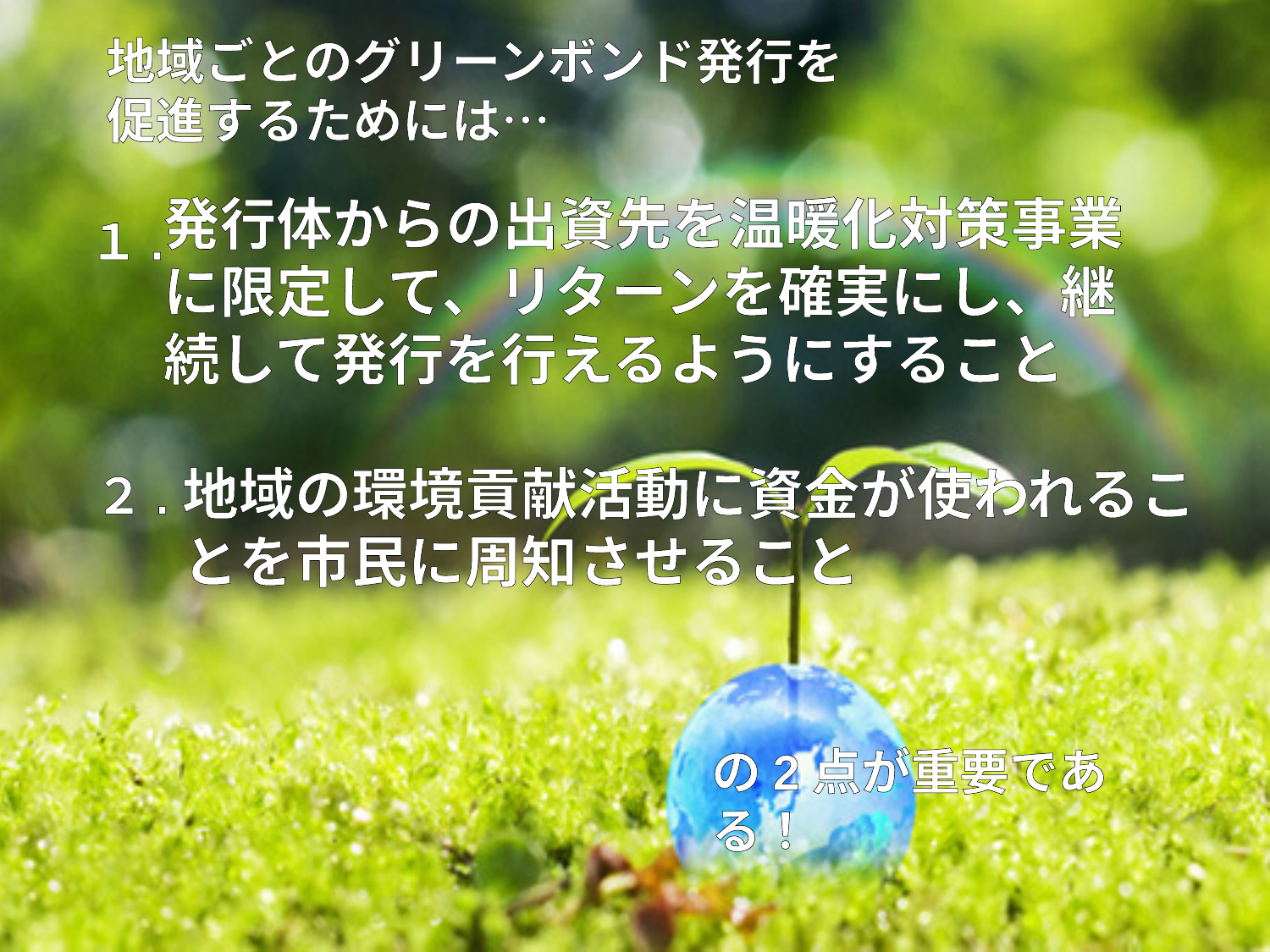

地域ごとのグリーンボンド発行を促進するためには…
発行体からの出資先を温暖化対策事業に限定して、リターンを確実にし、継続して発行を行えるようにすること
１.
地域の環境貢献活動に資金が使われることを市民に周知させること
２.
の2点が重要である！